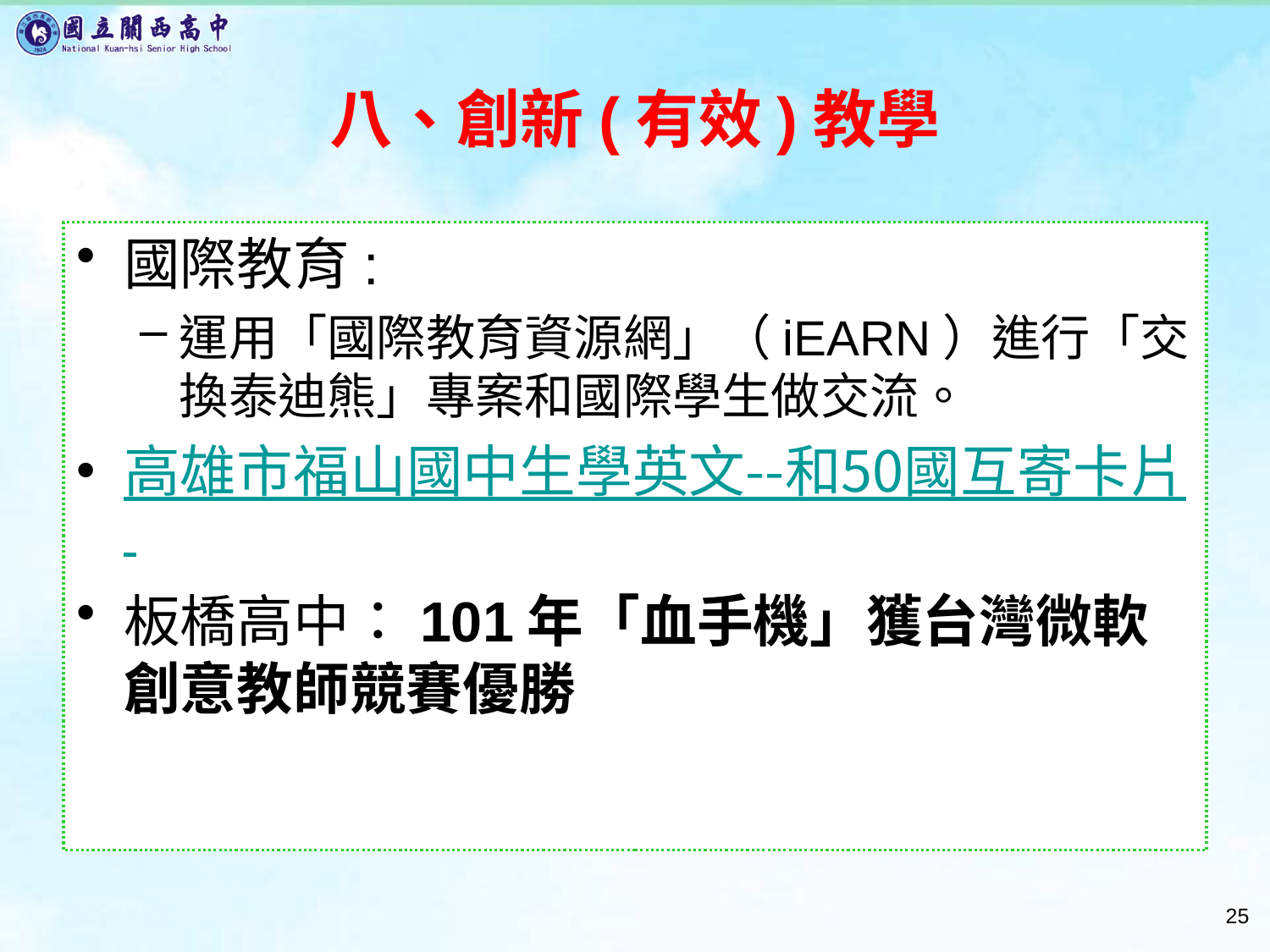

# 八、創新(有效)教學
國際教育:
運用「國際教育資源網」（iEARN）進行「交換泰迪熊」專案和國際學生做交流。
高雄市福山國中生學英文--和50國互寄卡片
板橋高中：101年「血手機」獲台灣微軟創意教師競賽優勝